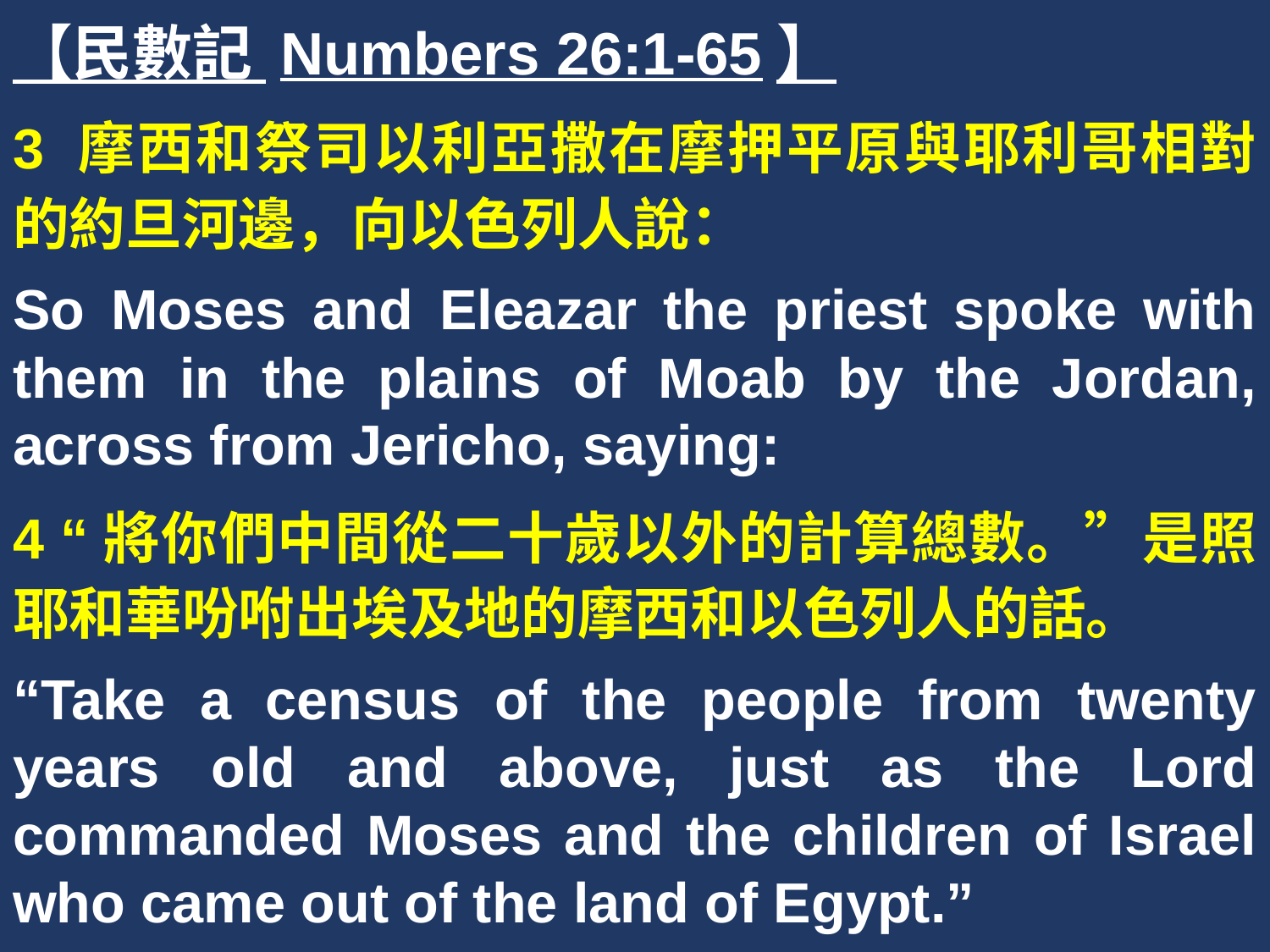

【民數記 Numbers 26:1-65】
3 摩西和祭司以利亞撒在摩押平原與耶利哥相對的約旦河邊，向以色列人說：
So Moses and Eleazar the priest spoke with them in the plains of Moab by the Jordan, across from Jericho, saying:
4 “將你們中間從二十歲以外的計算總數。”是照耶和華吩咐出埃及地的摩西和以色列人的話。
“Take a census of the people from twenty years old and above, just as the Lord commanded Moses and the children of Israel who came out of the land of Egypt.”